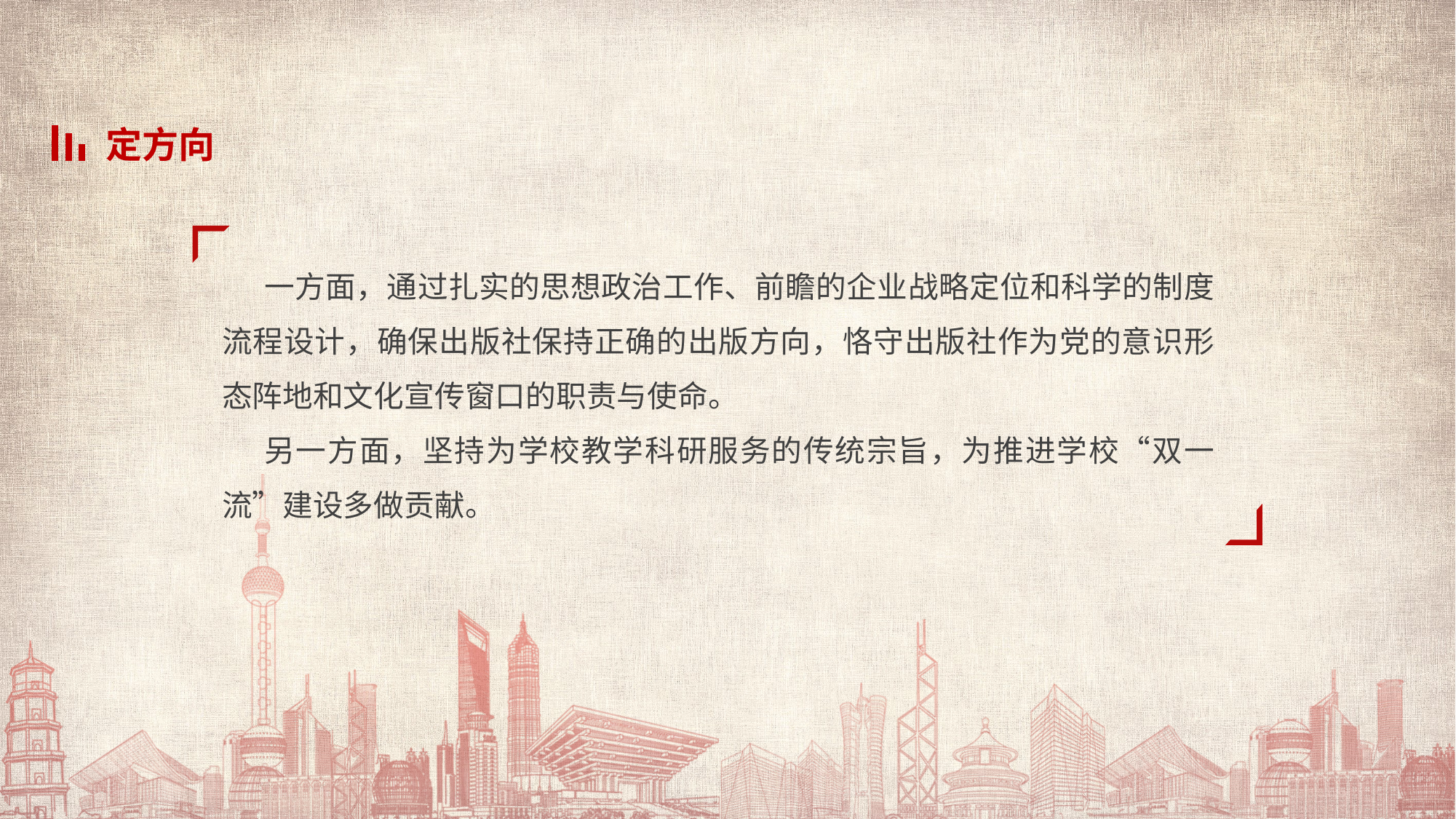

定方向

一方面，通过扎实的思想政治工作、前瞻的企业战略定位和科学的制度流程设计，确保出版社保持正确的出版方向，恪守出版社作为党的意识形态阵地和文化宣传窗口的职责与使命。
另一方面，坚持为学校教学科研服务的传统宗旨，为推进学校“双一流”建设多做贡献。